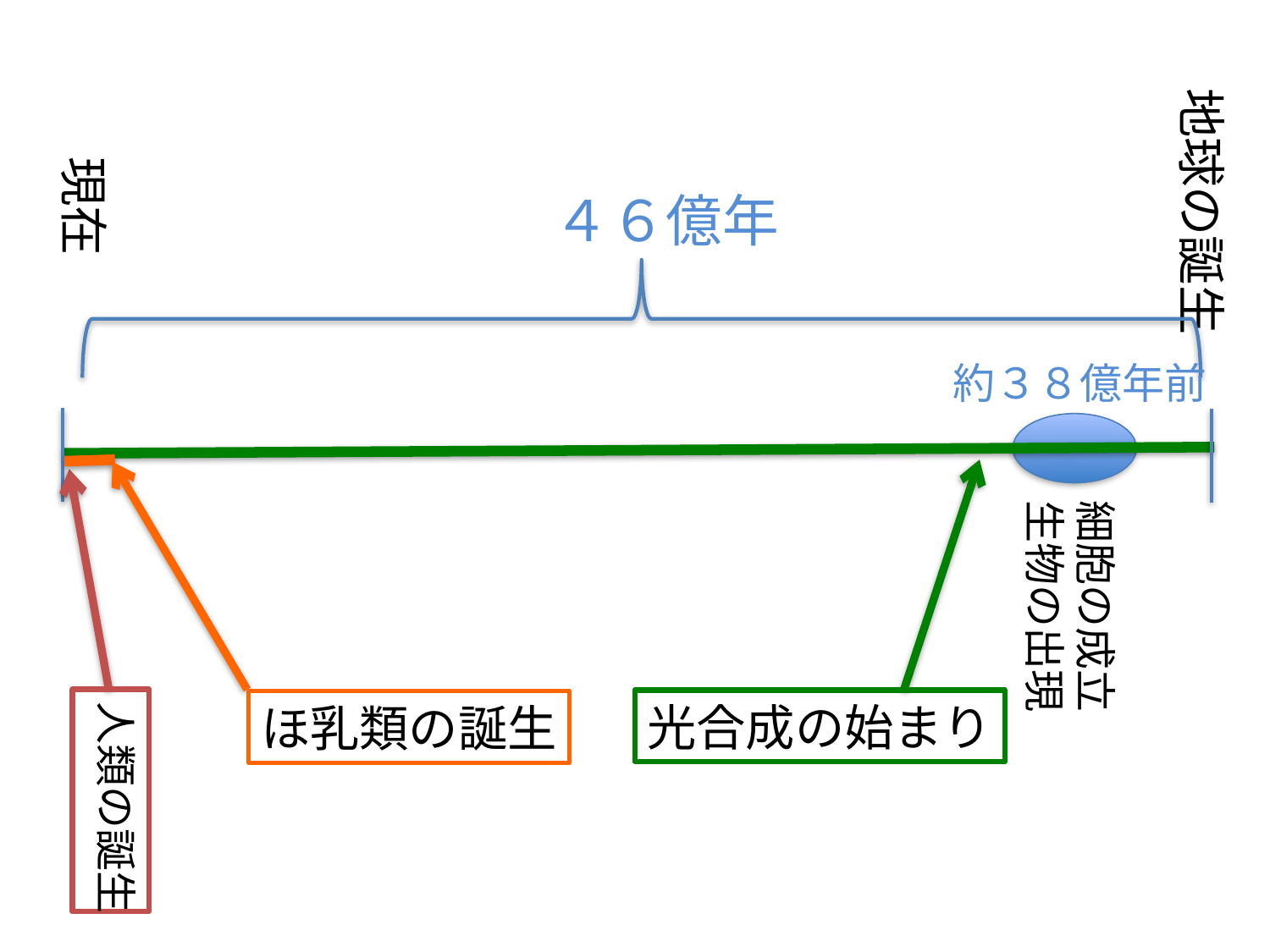

地球の誕生
現在
４６億年
約３８億年前

細胞の成立
生物の出現
人類の誕生
光合成の始まり
ほ乳類の誕生